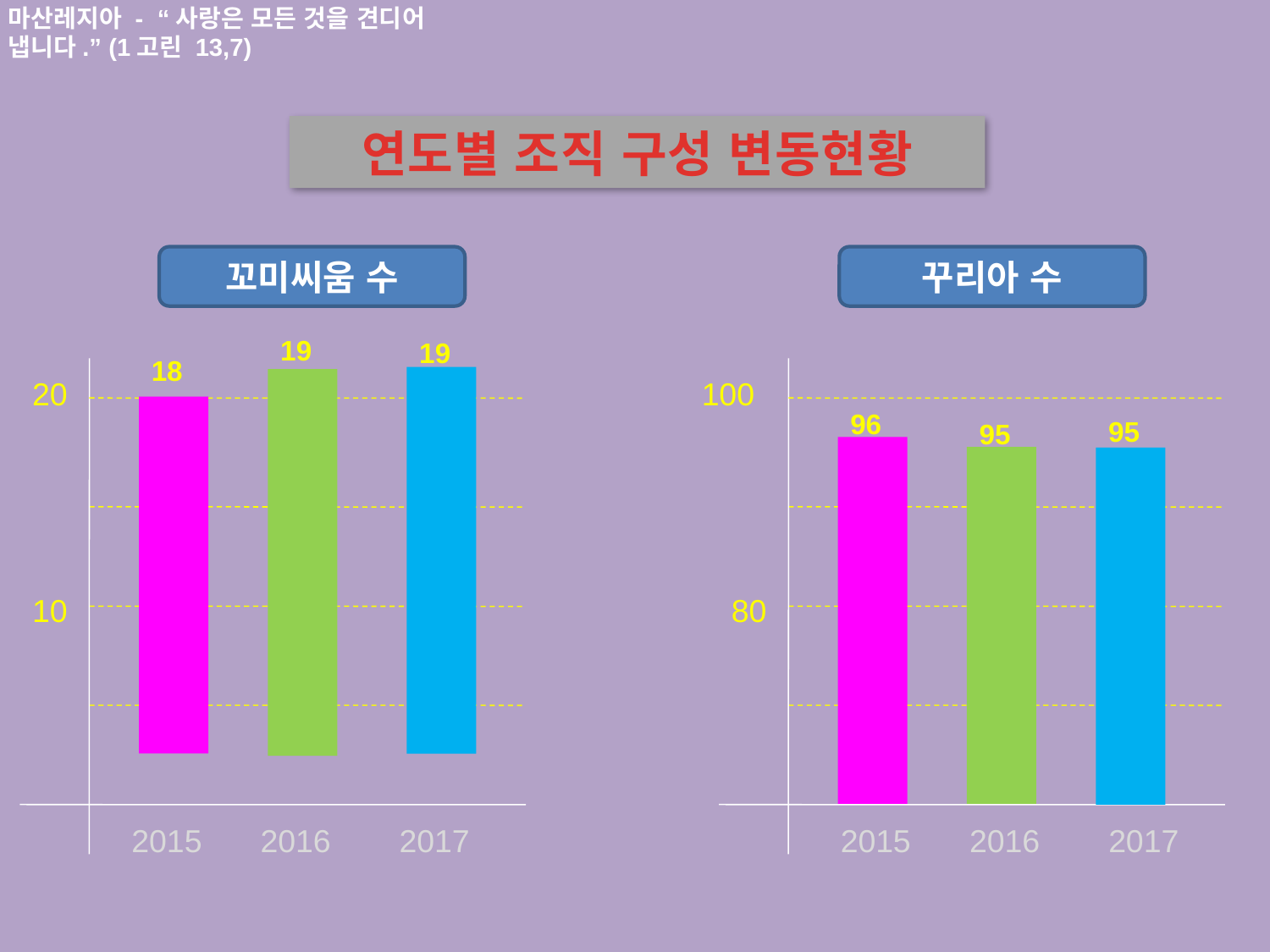

마산레지아 -  “사랑은 모든 것을 견디어 냅니다.” (1고린 13,7)
연도별 조직 구성 변동현황
꼬미씨움 수
꾸리아 수
19

19

18

20
10
2015
2016
2017
100
80
2015
2016
2017
96

95

95